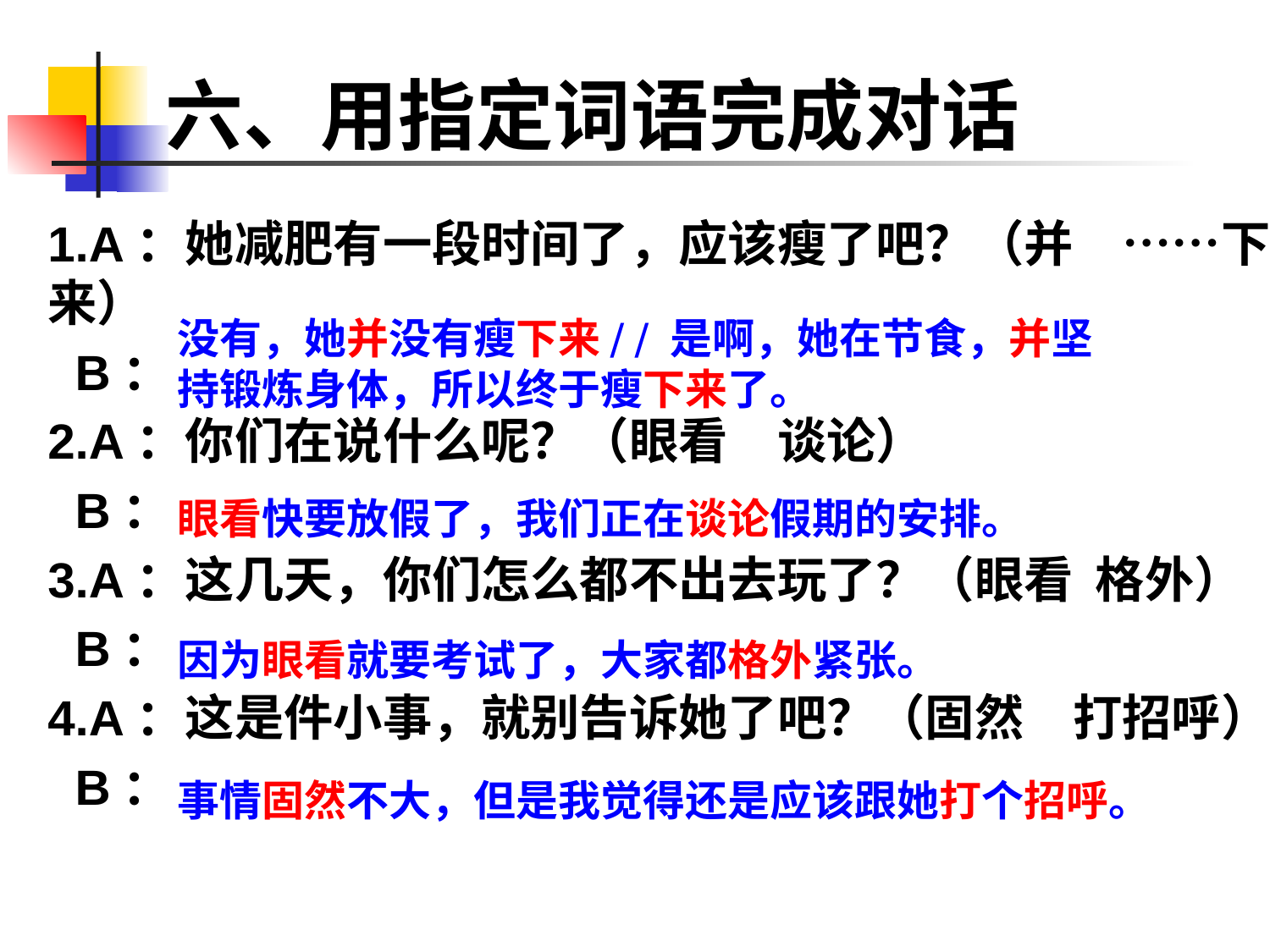

# 六、用指定词语完成对话
1.A：她减肥有一段时间了，应该瘦了吧？（并　……下来）
  B：
2.A：你们在说什么呢？（眼看　谈论）
  B：
3.A：这几天，你们怎么都不出去玩了？（眼看  格外）
  B：
4.A：这是件小事，就别告诉她了吧？（固然　打招呼）
  B：
没有，她并没有瘦下来//是啊，她在节食，并坚持锻炼身体，所以终于瘦下来了。
眼看快要放假了，我们正在谈论假期的安排。
因为眼看就要考试了，大家都格外紧张。
事情固然不大，但是我觉得还是应该跟她打个招呼。